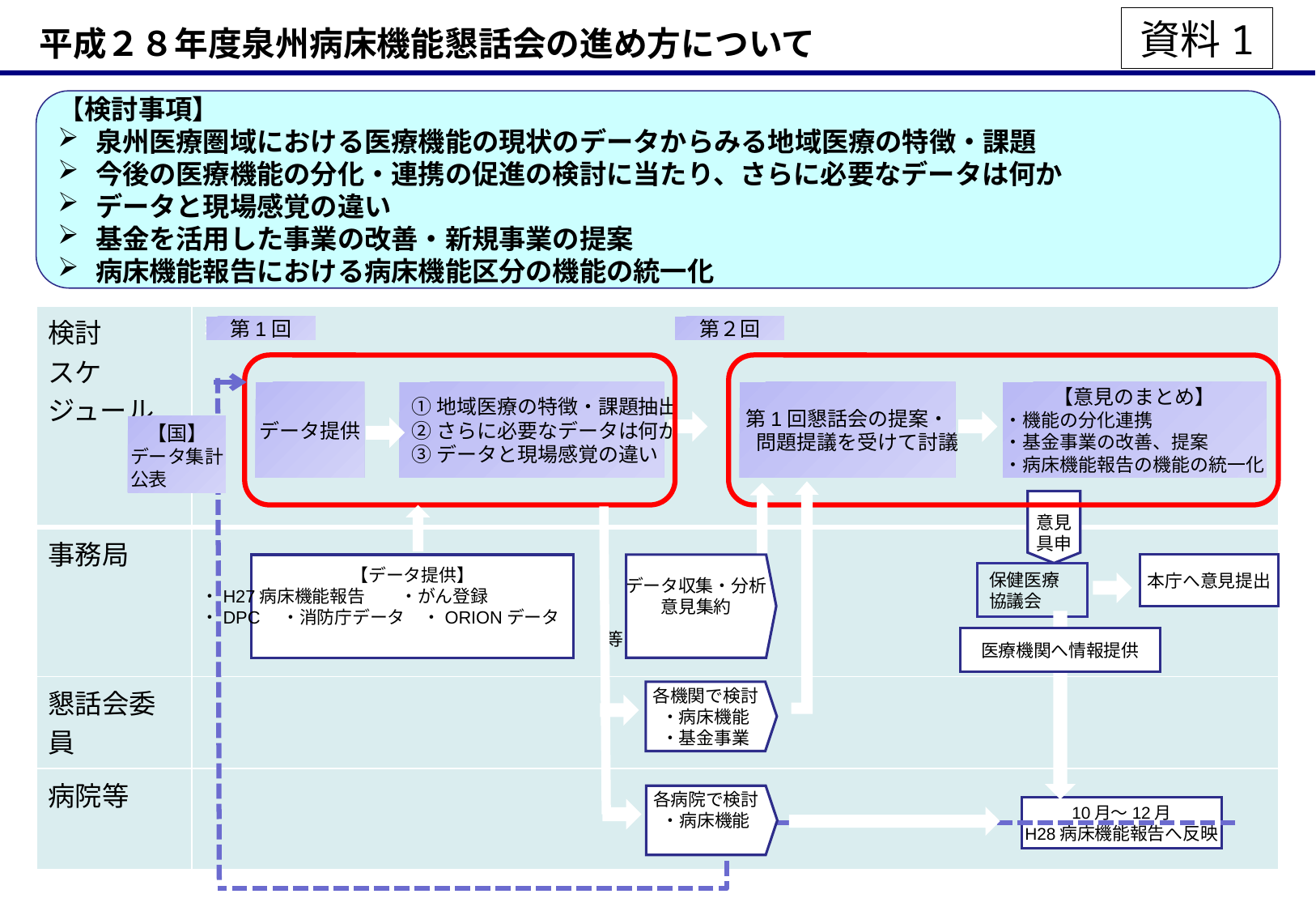

資料1
　平成２８年度泉州病床機能懇話会の進め方について

【検討事項】
泉州医療圏域における医療機能の現状のデータからみる地域医療の特徴・課題
今後の医療機能の分化・連携の促進の検討に当たり、さらに必要なデータは何か
データと現場感覚の違い
基金を活用した事業の改善・新規事業の提案
病床機能報告における病床機能区分の機能の統一化

| 検討 スケジュール | 当年度 |
| --- | --- |
| 事務局 |  |
| 懇話会委員 |  |
| 病院等 |  |
第1回
第２回

データ提供
①地域医療の特徴・課題抽出
②さらに必要なデータは何か
③データと現場感覚の違い
第1回懇話会の提案・
　問題提議を受けて討議
【意見のまとめ】
・機能の分化連携
・基金事業の改善、提案
・病床機能報告の機能の統一化

【国】
データ集計
公表

意見
具申

本庁へ意見提出
データ収集・分析
意見集約

【データ提供】
・H27病床機能報告　　・がん登録
・DPC　・消防庁データ　・ORIONデータ
　　　　　　　　　　　　　　　　　　　　　　　等

保健医療
協議会

医療機関へ情報提供

各機関で検討
・病床機能
・基金事業

各病院で検討
・病床機能

10月～12月
H28病床機能報告へ反映